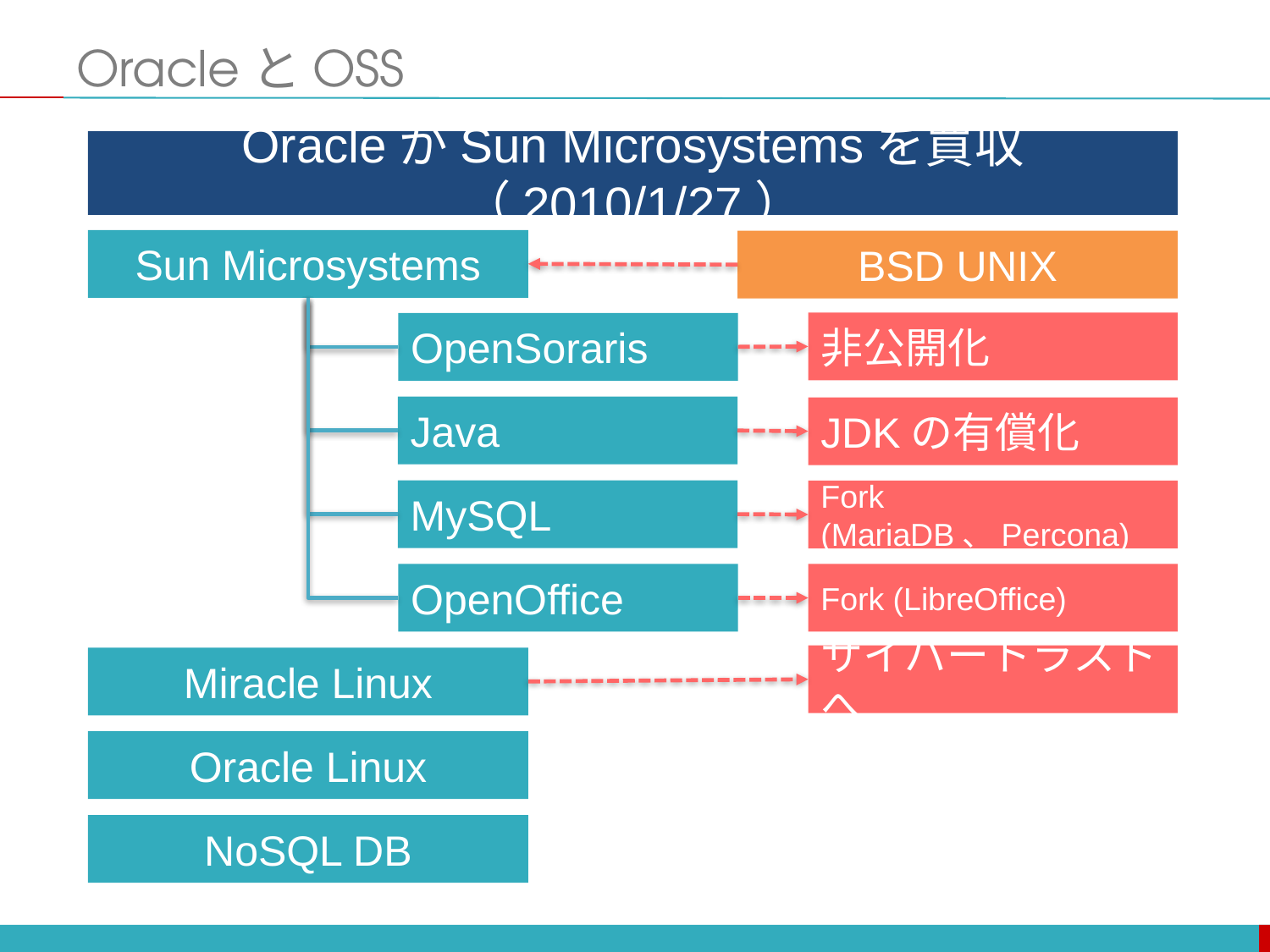

# OracleとOSS
OracleがSun Microsystemsを買収（2010/1/27）
Sun Microsystems
OpenSoraris
Java
MySQL
OpenOffice
BSD UNIX
非公開化
JDKの有償化
Fork (MariaDB、Percona)
Fork (LibreOffice)
サイバートラストへ
Miracle Linux
Oracle Linux
NoSQL DB